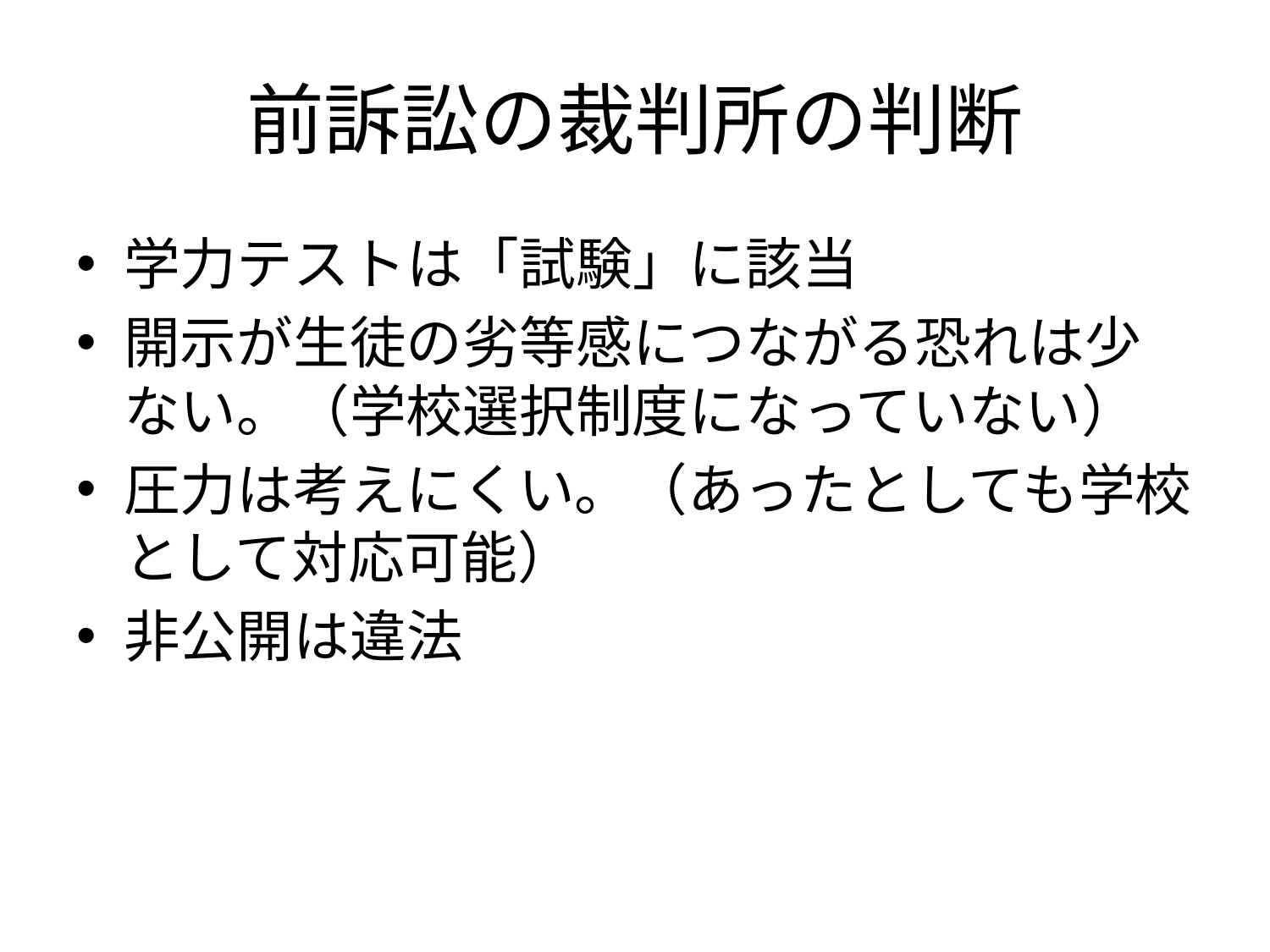

# 前訴訟の裁判所の判断
学力テストは「試験」に該当
開示が生徒の劣等感につながる恐れは少ない。（学校選択制度になっていない）
圧力は考えにくい。（あったとしても学校として対応可能）
非公開は違法